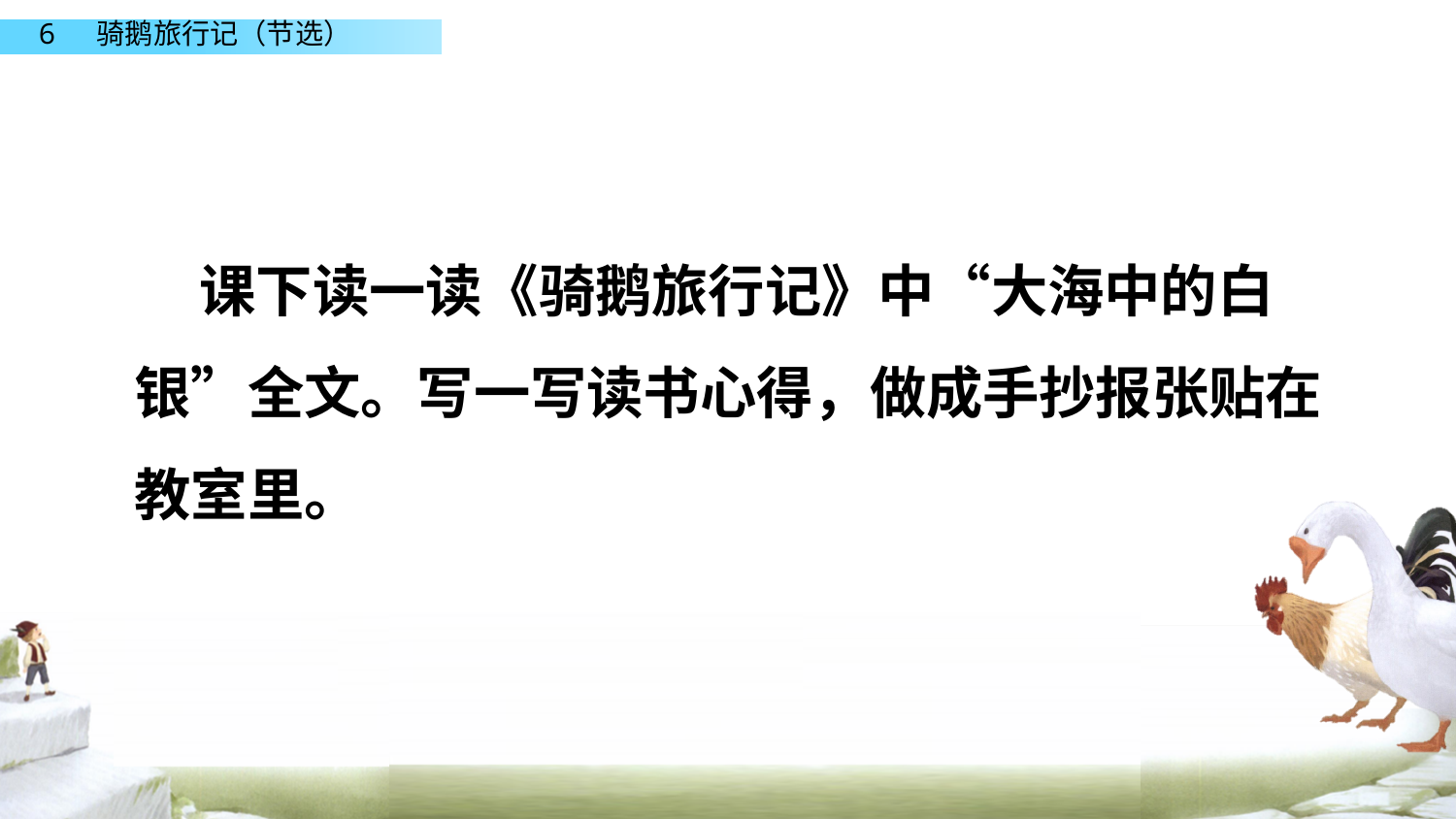

课下读一读《骑鹅旅行记》中“大海中的白银”全文。写一写读书心得，做成手抄报张贴在教室里。